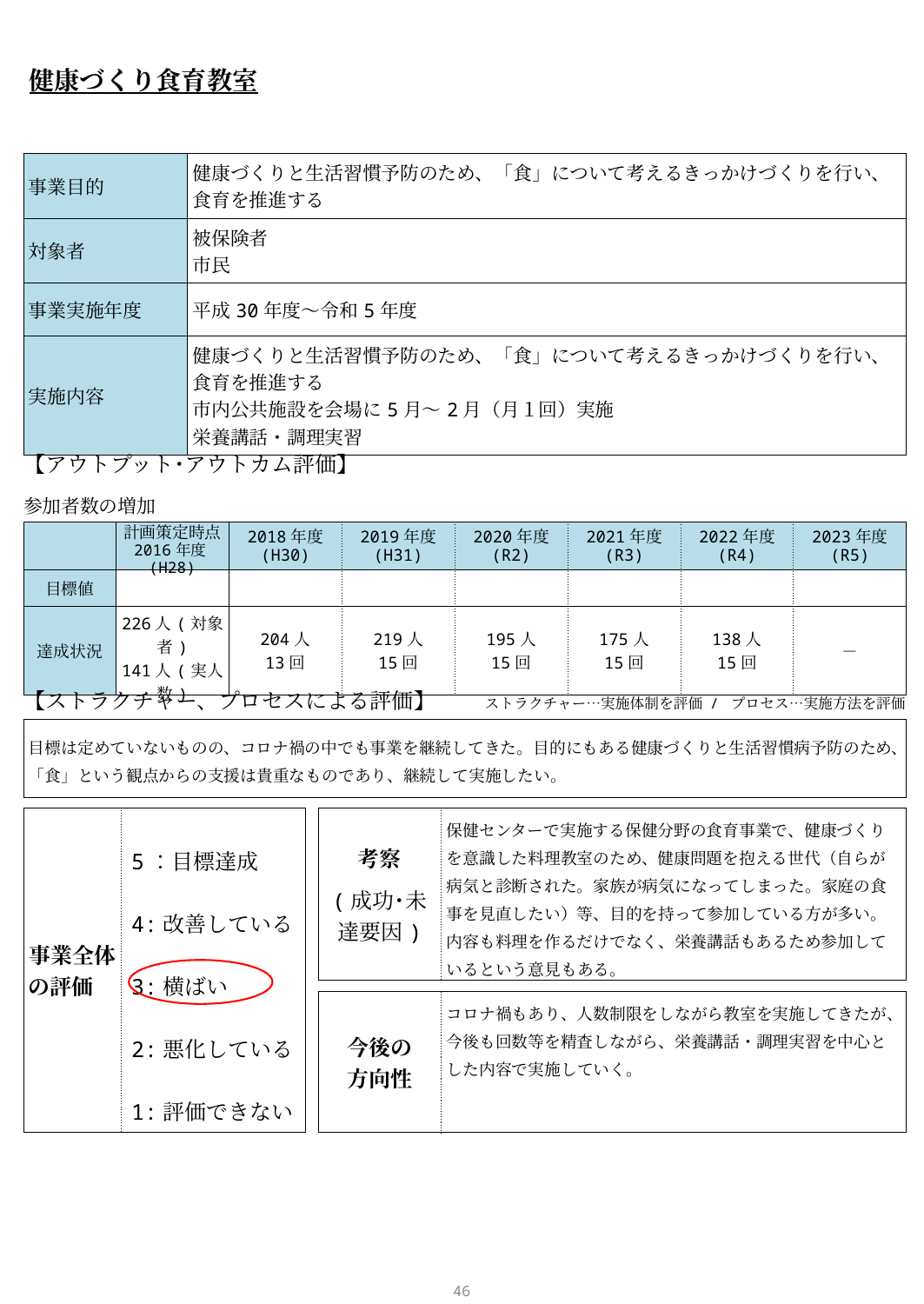

健康づくり食育教室
| 事業目的 | 健康づくりと生活習慣予防のため、「食」について考えるきっかけづくりを行い、食育を推進する |
| --- | --- |
| 対象者 | 被保険者 市民 |
| 事業実施年度 | 平成30年度～令和5年度 |
| 実施内容 | 健康づくりと生活習慣予防のため、「食」について考えるきっかけづくりを行い、食育を推進する 市内公共施設を会場に5月～2月（月１回）実施 栄養講話・調理実習 |
【アウトプット･アウトカム評価】
参加者数の増加
|  | 計画策定時点 2016年度(H28) | 2018年度 (H30) | 2019年度 (H31) | 2020年度 (R2) | 2021年度 (R3) | 2022年度 (R4) | 2023年度 (R5) |
| --- | --- | --- | --- | --- | --- | --- | --- |
| 目標値 |  |  |  |  |  |  |  |
| 達成状況 | 226人(対象者) 141人(実人数) | 204人 13回 | 219人 15回 | 195人 15回 | 175人 15回 | 138人 15回 | － |
ストラクチャー…実施体制を評価 / プロセス…実施方法を評価
【ストラクチャー、プロセスによる評価】
| 目標は定めていないものの、コロナ禍の中でも事業を継続してきた。目的にもある健康づくりと生活習慣病予防のため、「食」という観点からの支援は貴重なものであり、継続して実施したい。 |
| --- |
| 事業全体 の評価 | 5：目標達成 4:改善している 3:横ばい 2:悪化している 1:評価できない |
| --- | --- |
| 考察 (成功･未達要因) | 保健センターで実施する保健分野の食育事業で、健康づくりを意識した料理教室のため、健康問題を抱える世代（自らが病気と診断された。家族が病気になってしまった。家庭の食事を見直したい）等、目的を持って参加している方が多い。内容も料理を作るだけでなく、栄養講話もあるため参加しているという意見もある。 |
| --- | --- |

| 今後の 方向性 | コロナ禍もあり、人数制限をしながら教室を実施してきたが、今後も回数等を精査しながら、栄養講話・調理実習を中心とした内容で実施していく。 |
| --- | --- |
46